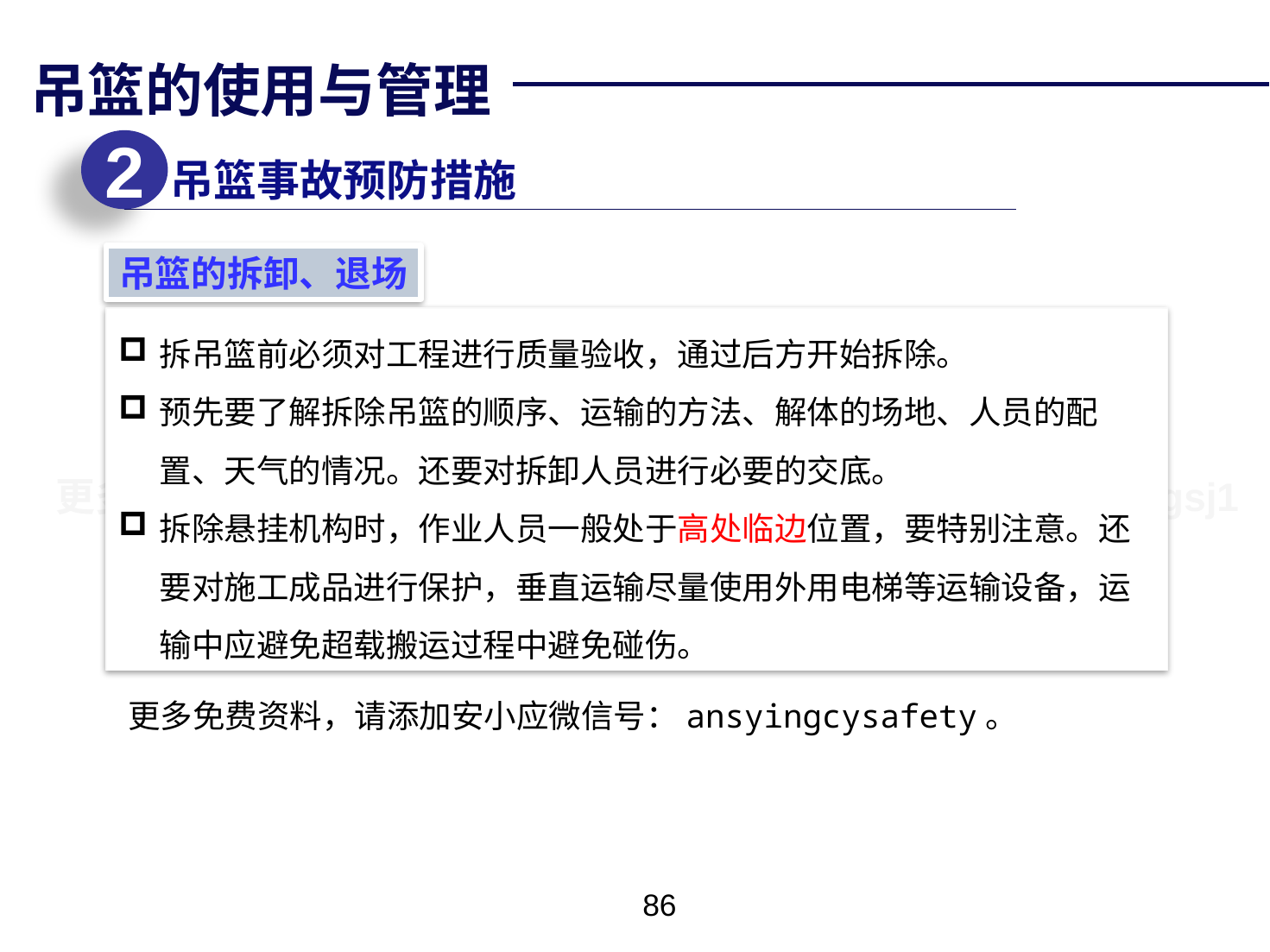

吊篮的使用与管理
2

吊篮事故预防措施
吊篮的拆卸、退场
拆吊篮前必须对工程进行质量验收，通过后方开始拆除。
预先要了解拆除吊篮的顺序、运输的方法、解体的场地、人员的配置、天气的情况。还要对拆卸人员进行必要的交底。
拆除悬挂机构时，作业人员一般处于高处临边位置，要特别注意。还要对施工成品进行保护，垂直运输尽量使用外用电梯等运输设备，运输中应避免超载搬运过程中避免碰伤。
更多免费资料，请添加安小应微信号：ansyingcysafety。
86